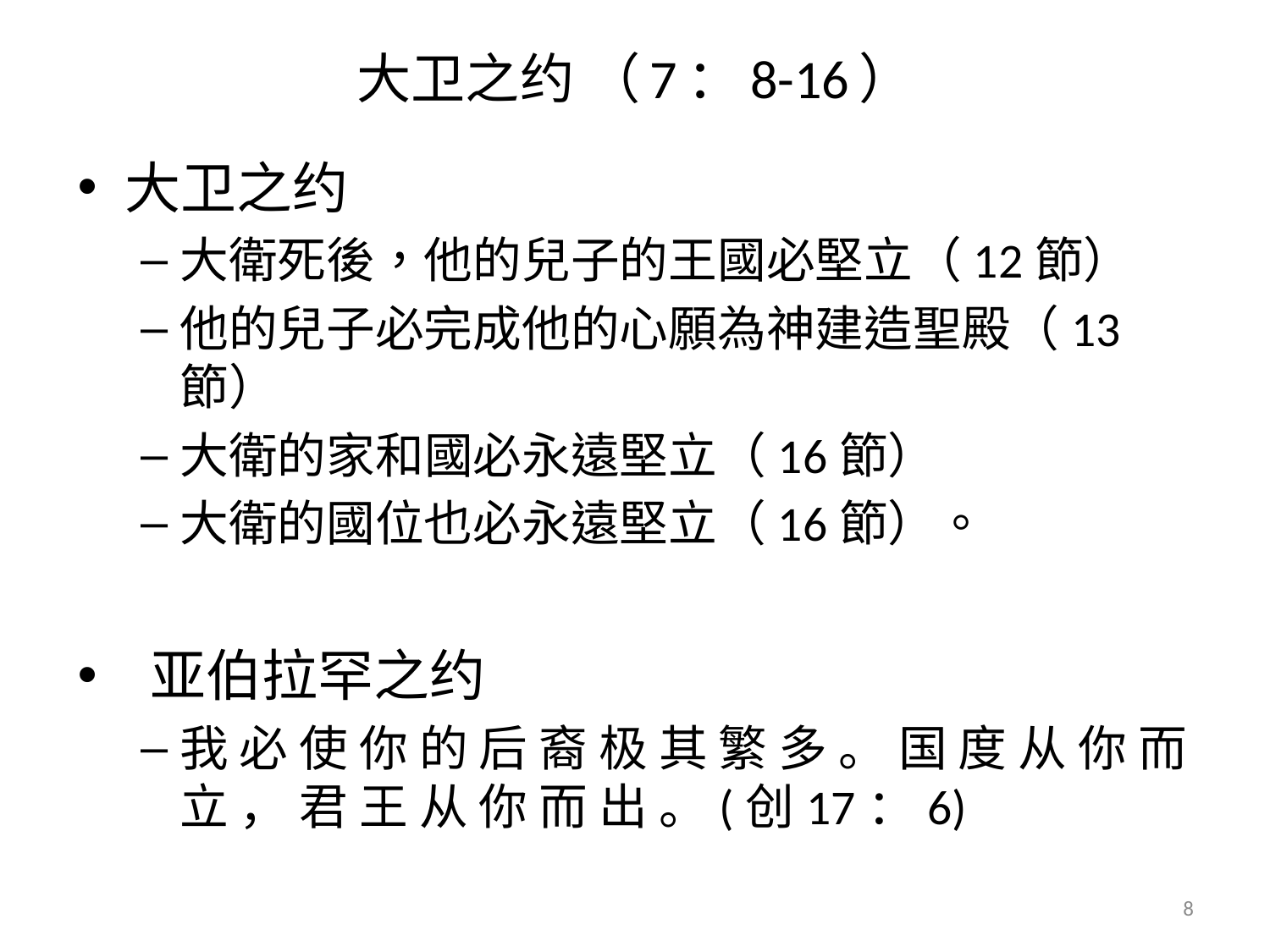

# 大卫之约 （7：8-16）
大卫之约
大衛死後，他的兒子的王國必堅立（12節）
他的兒子必完成他的心願為神建造聖殿（13節）
大衛的家和國必永遠堅立（16節）
大衛的國位也必永遠堅立（16節）。

 亚伯拉罕之约
我 必 使 你 的 后 裔 极 其 繁 多 。 国 度 从 你 而 立 ， 君 王 从 你 而 出 。(创17：6)

8